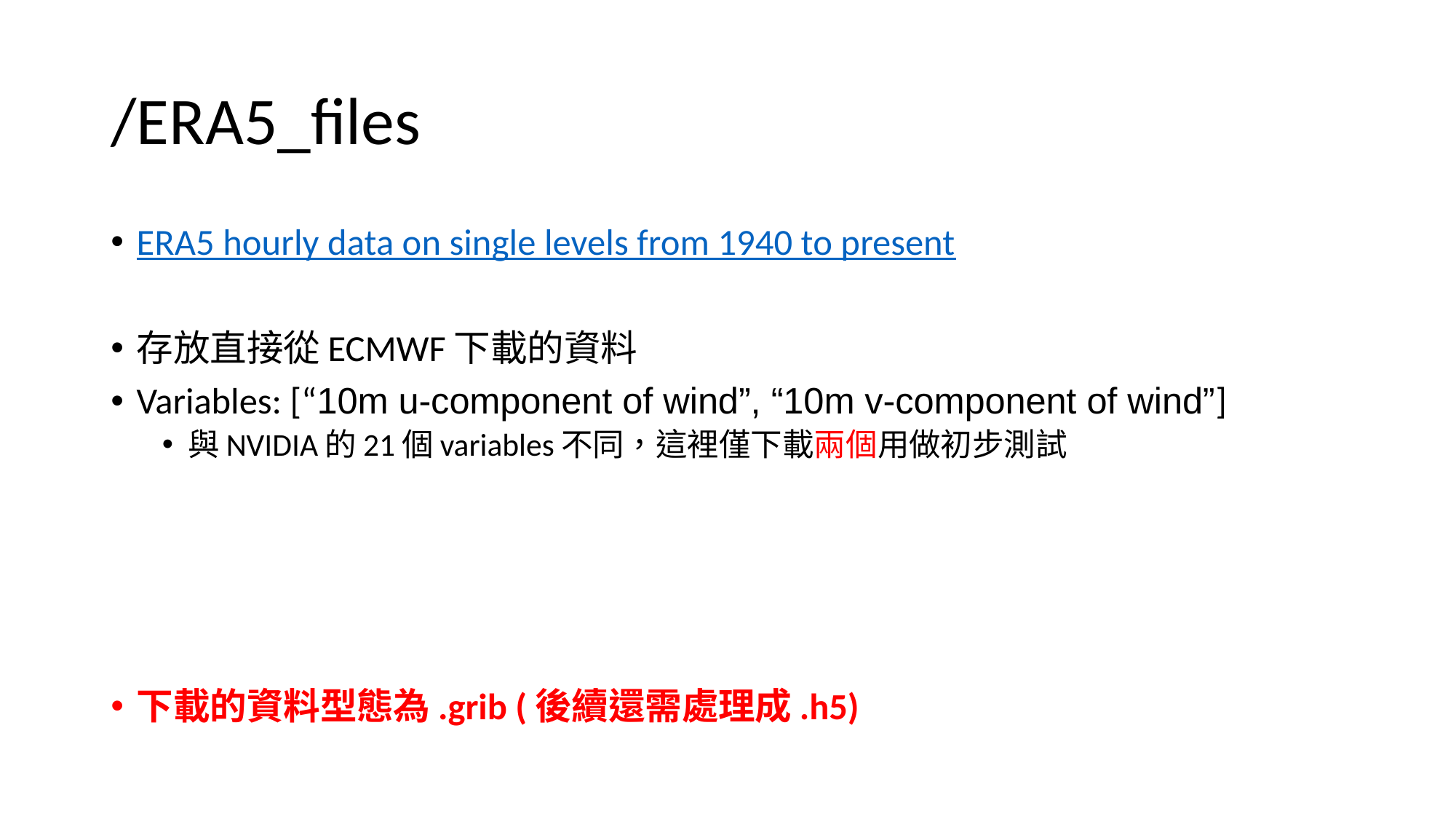

# /ERA5_files
ERA5 hourly data on single levels from 1940 to present

存放直接從ECMWF下載的資料
Variables: [“10m u-component of wind”, “10m v-component of wind”]
與NVIDIA的21個variables不同，這裡僅下載兩個用做初步測試

下載的資料型態為.grib (後續還需處理成.h5)